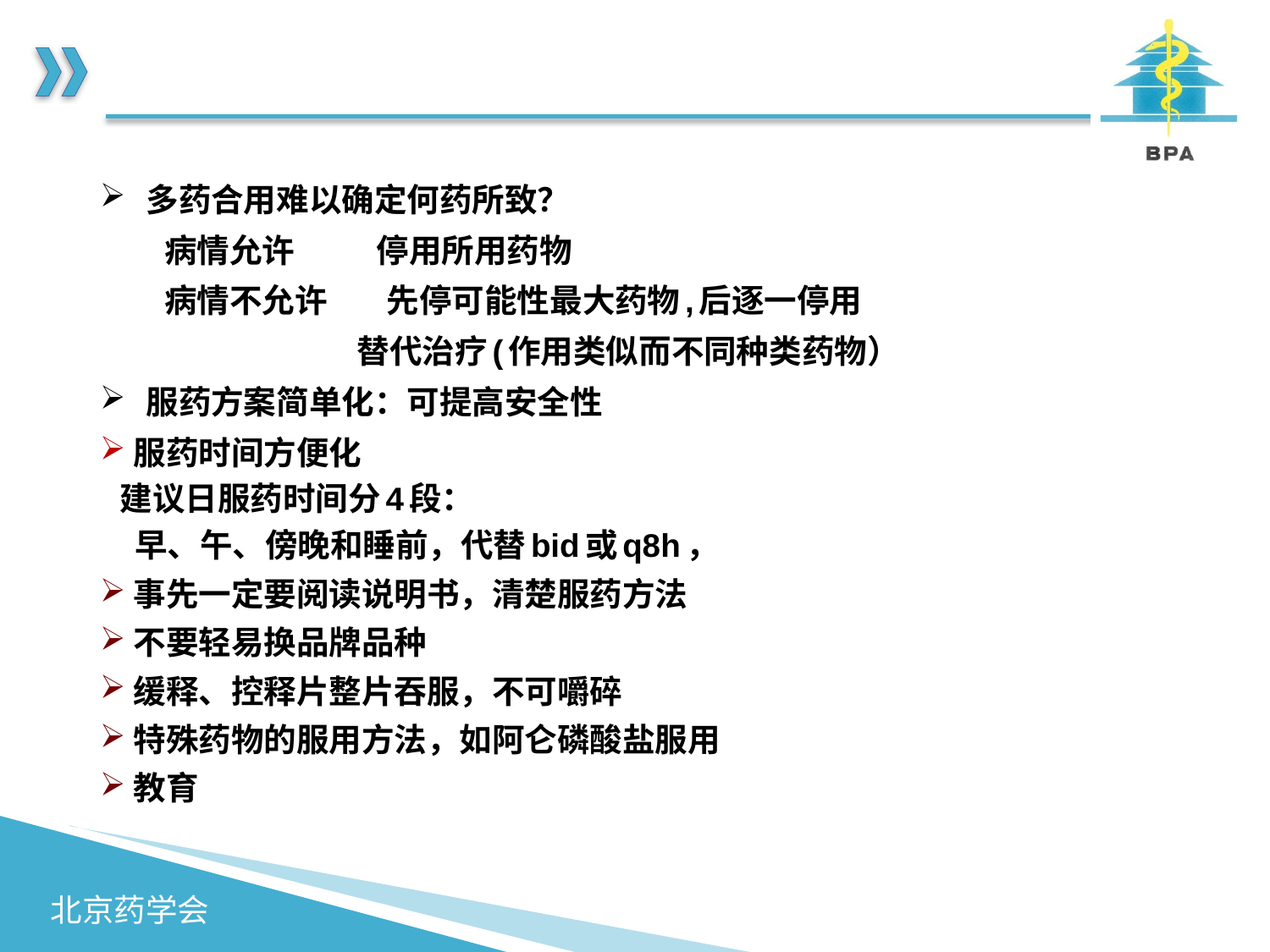

#
 多药合用难以确定何药所致？
        病情允许           停用所用药物
        病情不允许        先停可能性最大药物,后逐一停用
                                  替代治疗(作用类似而不同种类药物）
 服药方案简单化：可提高安全性
服药时间方便化
  建议日服药时间分4段：
    早、午、傍晚和睡前，代替bid或q8h，
事先一定要阅读说明书，清楚服药方法
不要轻易换品牌品种
缓释、控释片整片吞服，不可嚼碎
特殊药物的服用方法，如阿仑磷酸盐服用
教育